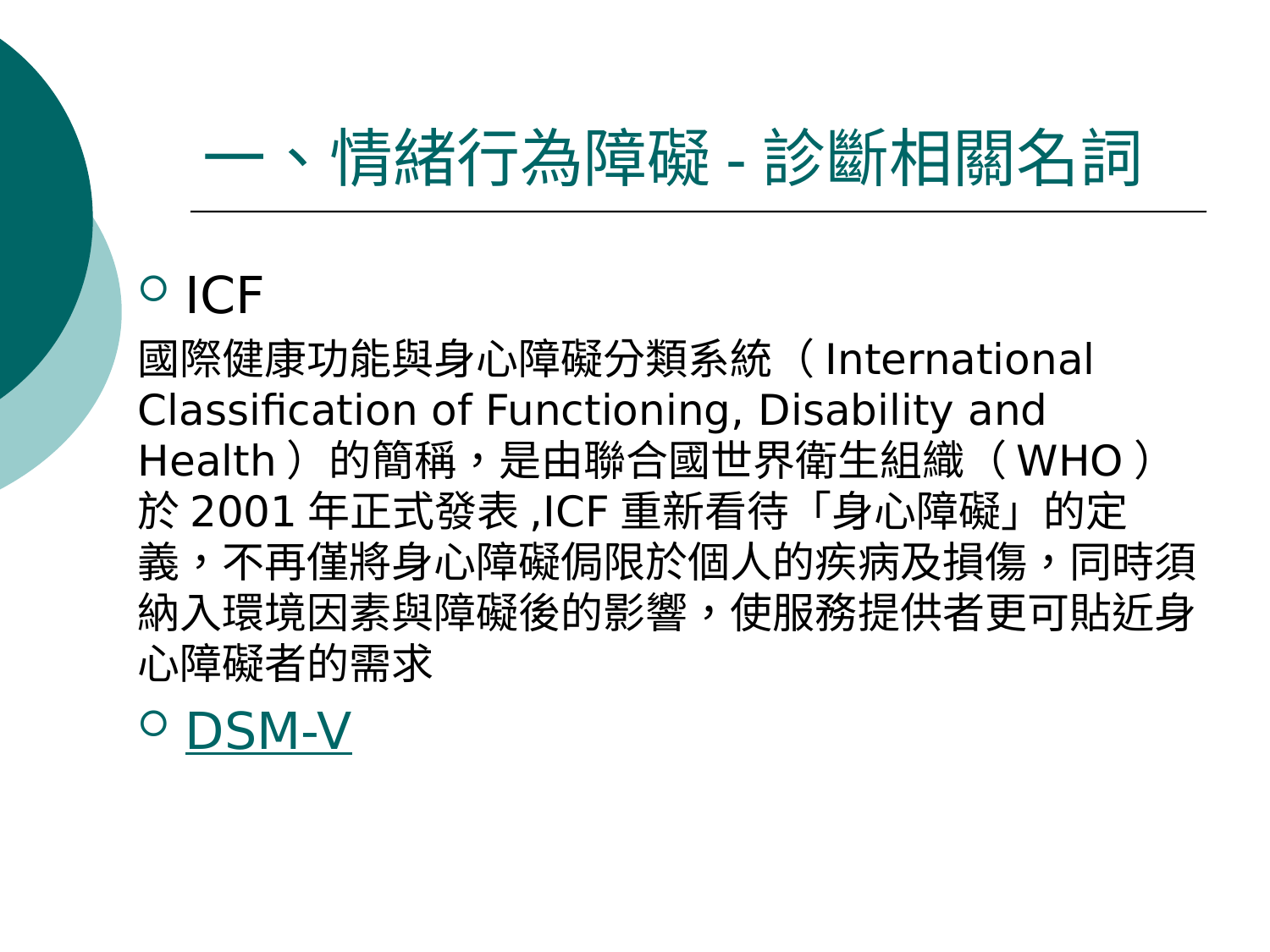

# 一、情緒行為障礙-診斷相關名詞
ICF
國際健康功能與身心障礙分類系統（International Classification of Functioning, Disability and Health）的簡稱，是由聯合國世界衛生組織（WHO）於2001年正式發表,ICF重新看待「身心障礙」的定義，不再僅將身心障礙侷限於個人的疾病及損傷，同時須納入環境因素與障礙後的影響，使服務提供者更可貼近身心障礙者的需求
DSM-V